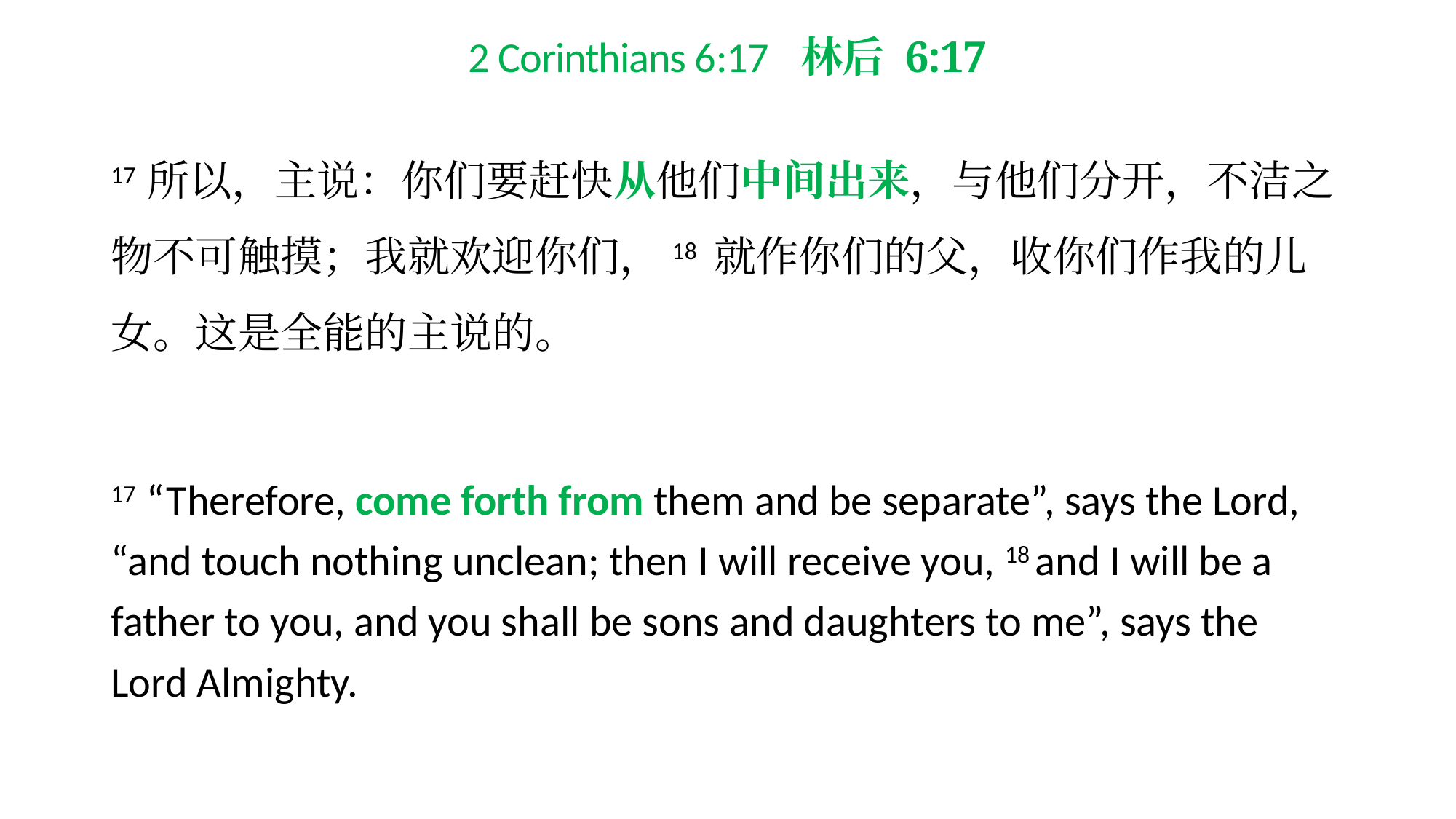

# 2 Corinthians 6:17  林后 6:17
17 所以，主说：你们要赶快从他们中间出来，与他们分开，不洁之物不可触摸；我就欢迎你们，18  就作你们的父，收你们作我的儿女。这是全能的主说的。

17  “Therefore, come forth from them and be separate”, says the Lord, “and touch nothing unclean; then I will receive you, 18 and I will be a father to you, and you shall be sons and daughters to me”, says the Lord Almighty.